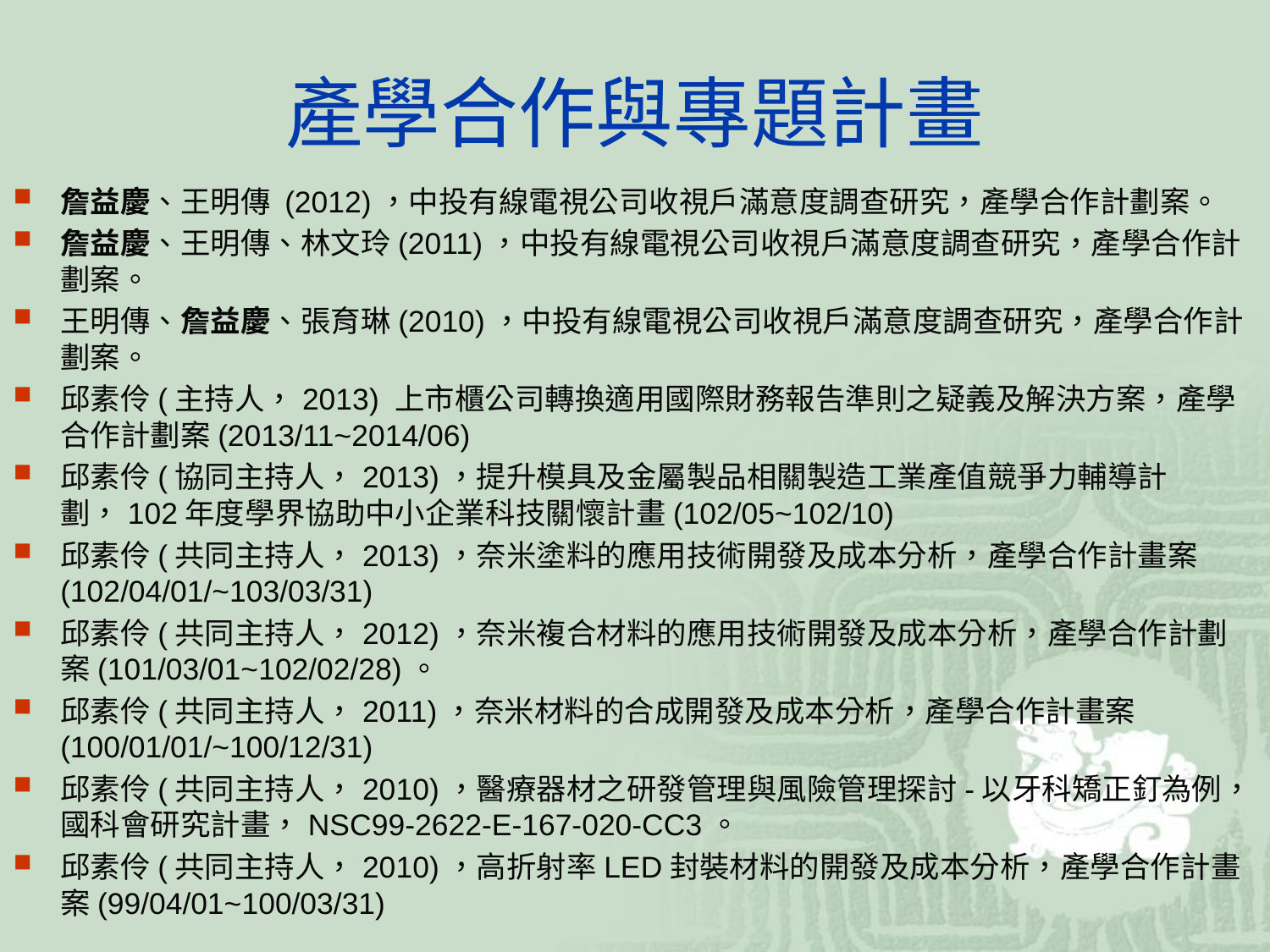

# 產學合作與專題計畫
詹益慶、王明傳 (2012)，中投有線電視公司收視戶滿意度調查研究，產學合作計劃案。
詹益慶、王明傳、林文玲(2011)，中投有線電視公司收視戶滿意度調查研究，產學合作計劃案。
王明傳、詹益慶、張育琳(2010)，中投有線電視公司收視戶滿意度調查研究，產學合作計劃案。
邱素伶(主持人，2013) 上市櫃公司轉換適用國際財務報告準則之疑義及解決方案，產學合作計劃案(2013/11~2014/06)
邱素伶(協同主持人，2013)，提升模具及金屬製品相關製造工業產值競爭力輔導計劃，102年度學界協助中小企業科技關懷計畫(102/05~102/10)
邱素伶(共同主持人，2013)，奈米塗料的應用技術開發及成本分析，產學合作計畫案(102/04/01/~103/03/31)
邱素伶(共同主持人，2012)，奈米複合材料的應用技術開發及成本分析，產學合作計劃案(101/03/01~102/02/28)。
邱素伶(共同主持人，2011)，奈米材料的合成開發及成本分析，產學合作計畫案(100/01/01/~100/12/31)
邱素伶(共同主持人，2010)，醫療器材之研發管理與風險管理探討-以牙科矯正釘為例，國科會研究計畫，NSC99-2622-E-167-020-CC3。
邱素伶(共同主持人，2010)，高折射率LED封裝材料的開發及成本分析，產學合作計畫案(99/04/01~100/03/31)